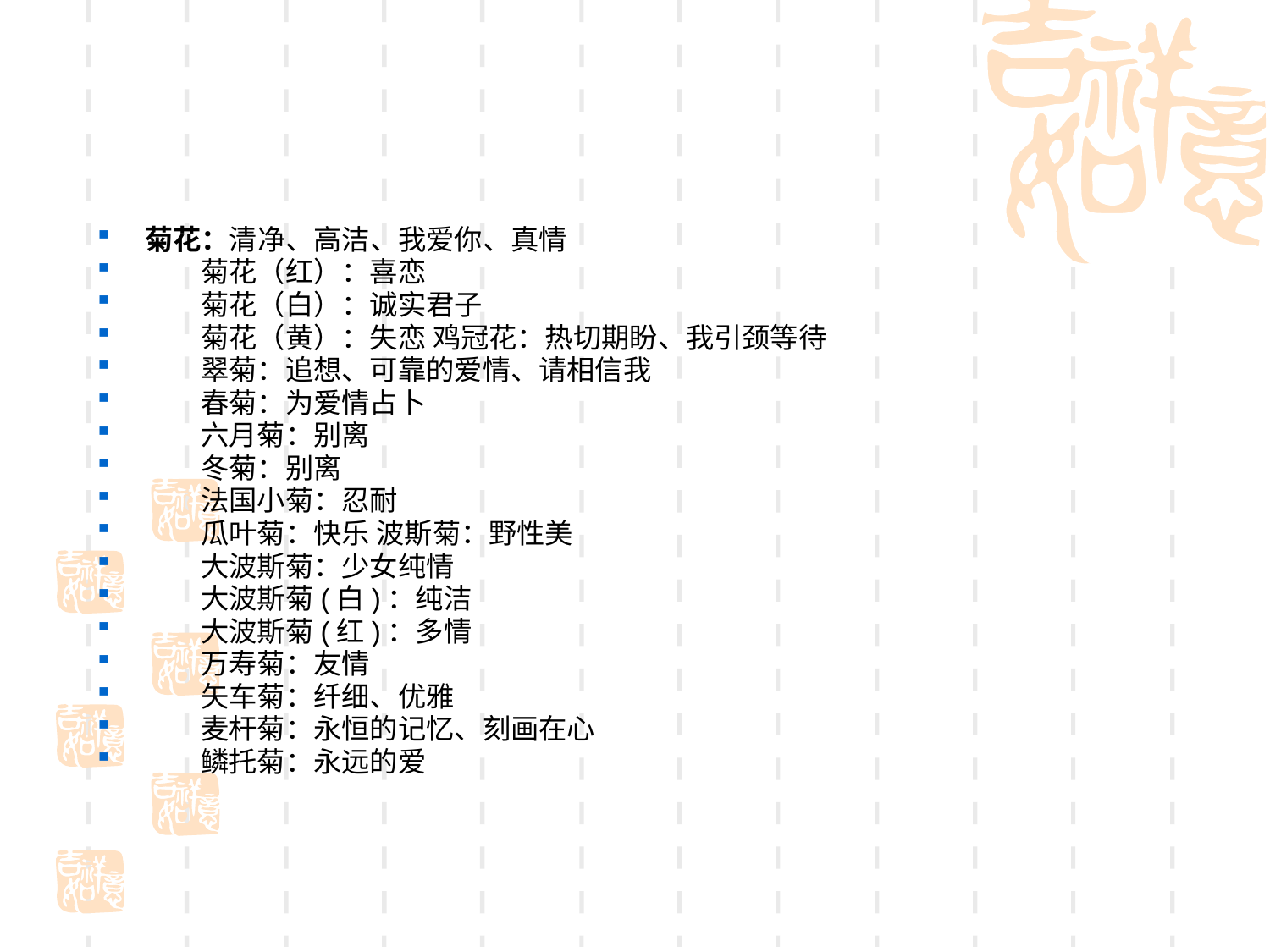

#
菊花：清净、高洁、我爱你、真情
　　菊花（红）：喜恋
　　菊花（白）：诚实君子
　　菊花（黄）：失恋 鸡冠花：热切期盼、我引颈等待
　　翠菊：追想、可靠的爱情、请相信我
　　春菊：为爱情占卜
　　六月菊：别离
　　冬菊：别离
　　法国小菊：忍耐
　　瓜叶菊：快乐 波斯菊：野性美
　　大波斯菊：少女纯情
　　大波斯菊(白)：纯洁
　　大波斯菊(红)：多情
　　万寿菊：友情
　　矢车菊：纤细、优雅
　　麦杆菊：永恒的记忆、刻画在心
　　鳞托菊：永远的爱